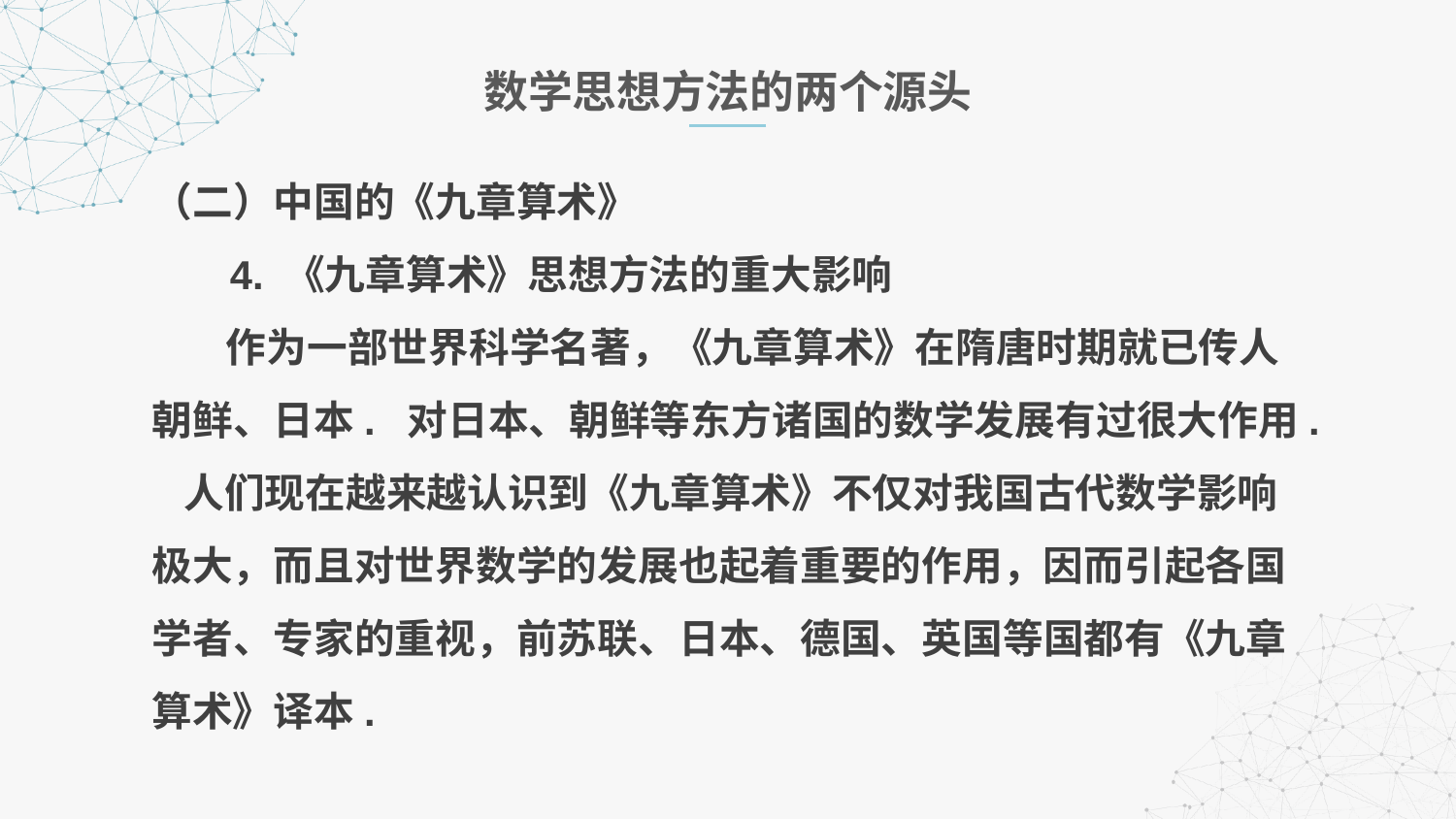

数学思想方法的两个源头
（二）中国的《九章算术》
       4. 《九章算术》思想方法的重大影响
       作为一部世界科学名著，《九章算术》在隋唐时期就已传人朝鲜、日本.  对日本、朝鲜等东方诸国的数学发展有过很大作用.  人们现在越来越认识到《九章算术》不仅对我国古代数学影响极大，而且对世界数学的发展也起着重要的作用，因而引起各国学者、专家的重视，前苏联、日本、德国、英国等国都有《九章算术》译本.